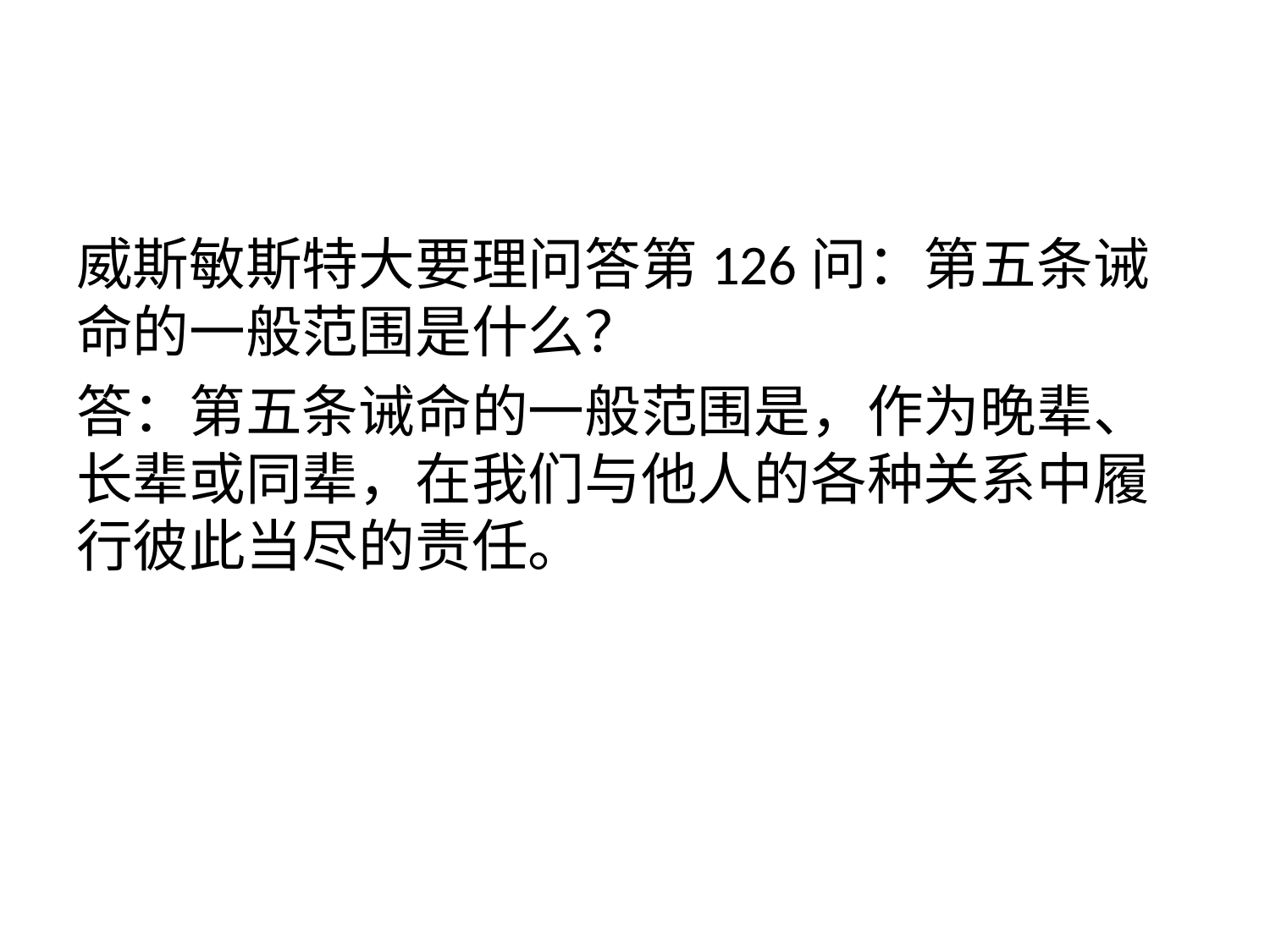

#
威斯敏斯特大要理问答第126问：第五条诫命的一般范围是什么？
答：第五条诫命的一般范围是，作为晚辈、长辈或同辈，在我们与他人的各种关系中履行彼此当尽的责任。